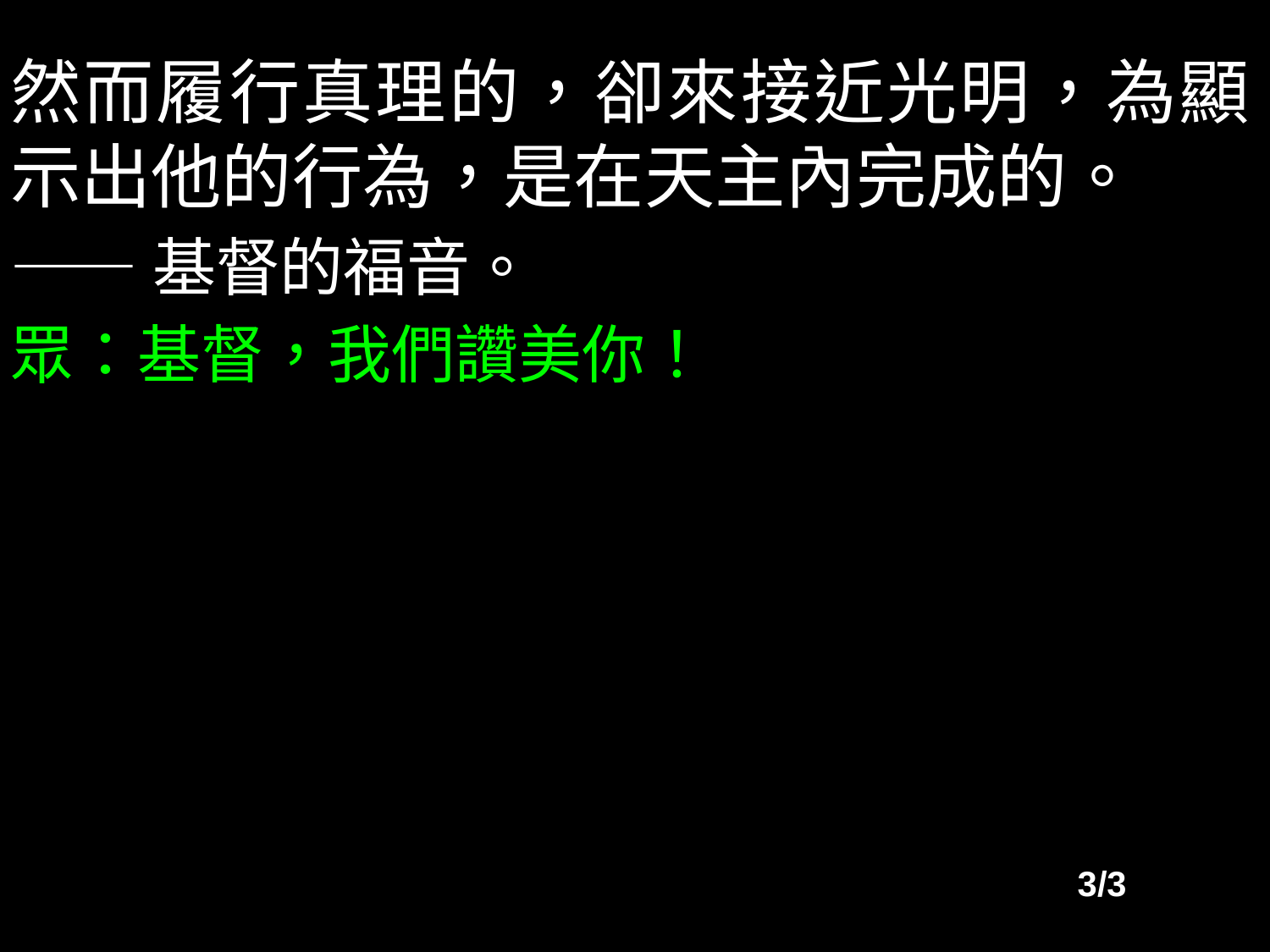

然而履行真理的，卻來接近光明，為顯示出他的行為，是在天主內完成的。
——基督的福音。
眾：基督，我們讚美你！

3/3